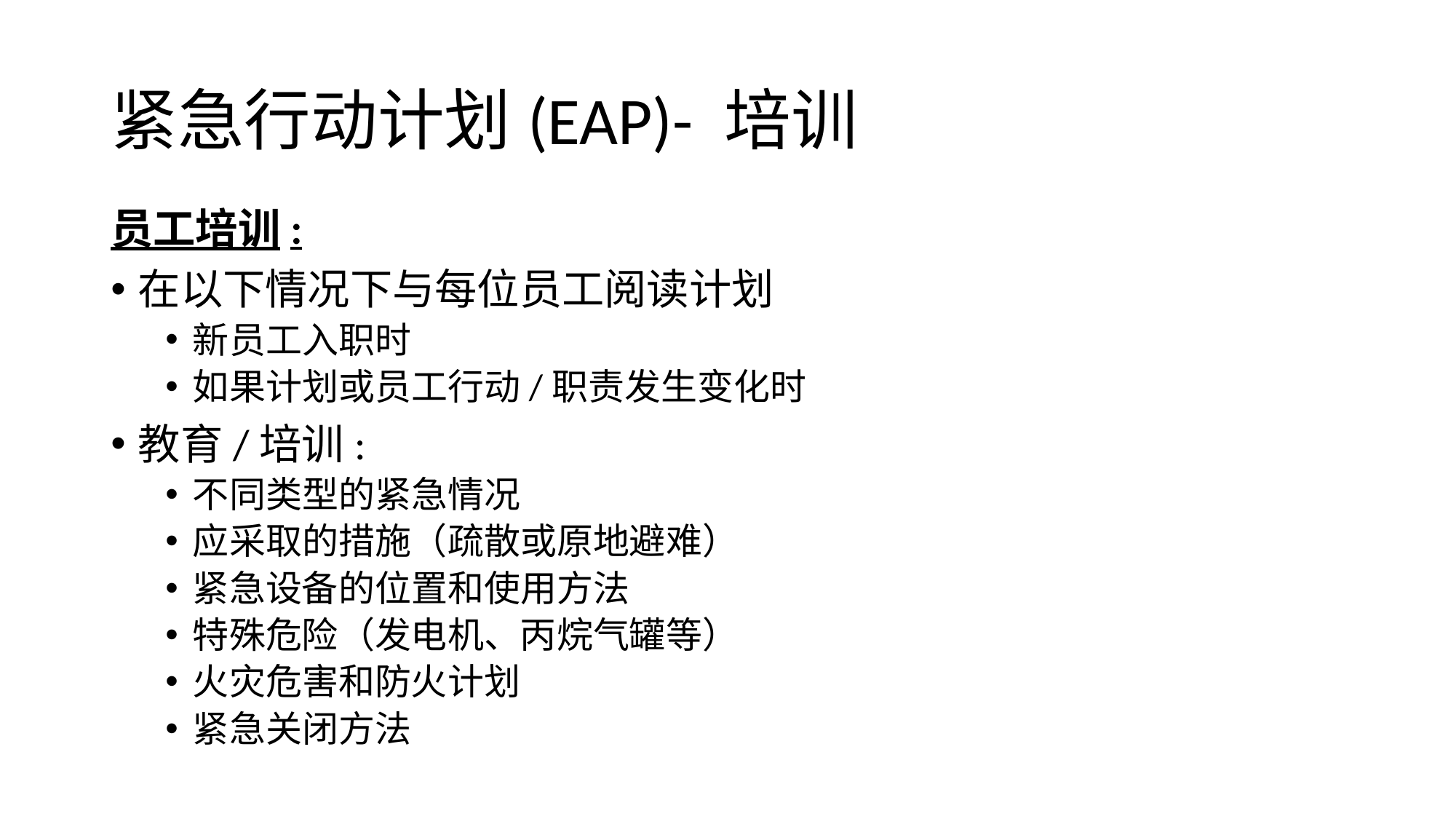

# 紧急行动计划(EAP)- 培训
员工培训:
在以下情况下与每位员工阅读计划
新员工入职时
如果计划或员工行动/职责发生变化时
教育/培训:
不同类型的紧急情况
应采取的措施（疏散或原地避难）
紧急设备的位置和使用方法
特殊危险（发电机、丙烷气罐等）
火灾危害和防火计划
紧急关闭方法